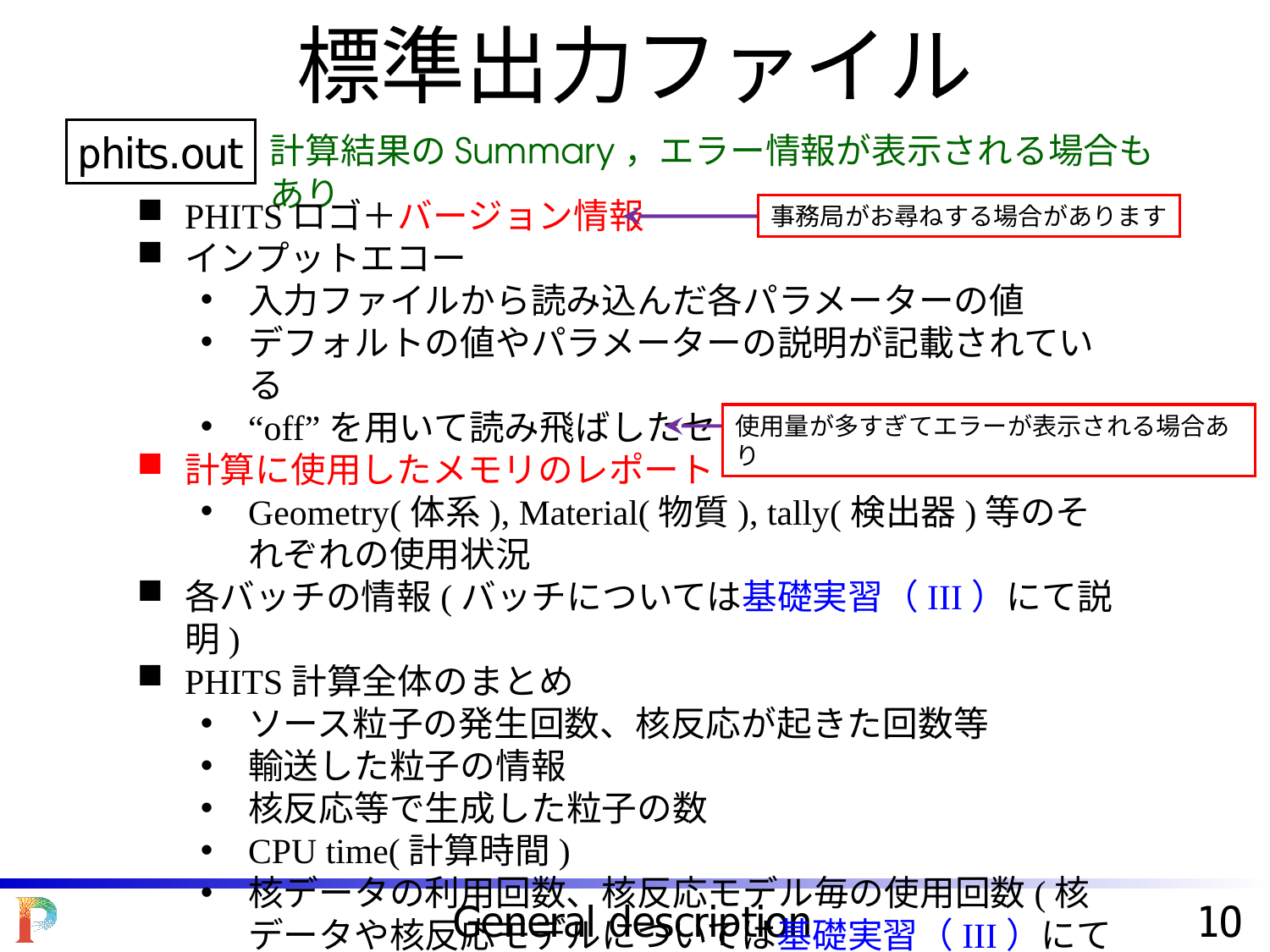

標準出力ファイル
phits.out
計算結果のSummary，エラー情報が表示される場合もあり
PHITSロゴ＋バージョン情報
インプットエコー
入力ファイルから読み込んだ各パラメーターの値
デフォルトの値やパラメーターの説明が記載されている
“off”を用いて読み飛ばしたセクションは含まれない
計算に使用したメモリのレポート
Geometry(体系), Material(物質), tally(検出器)等のそれぞれの使用状況
各バッチの情報(バッチについては基礎実習（III）にて説明)
PHITS計算全体のまとめ
ソース粒子の発生回数、核反応が起きた回数等
輸送した粒子の情報
核反応等で生成した粒子の数
CPU time(計算時間)
核データの利用回数、核反応モデル毎の使用回数(核データや核反応モデルについては基礎実習（III）にて説明)
事務局がお尋ねする場合があります

使用量が多すぎてエラーが表示される場合あり

General description